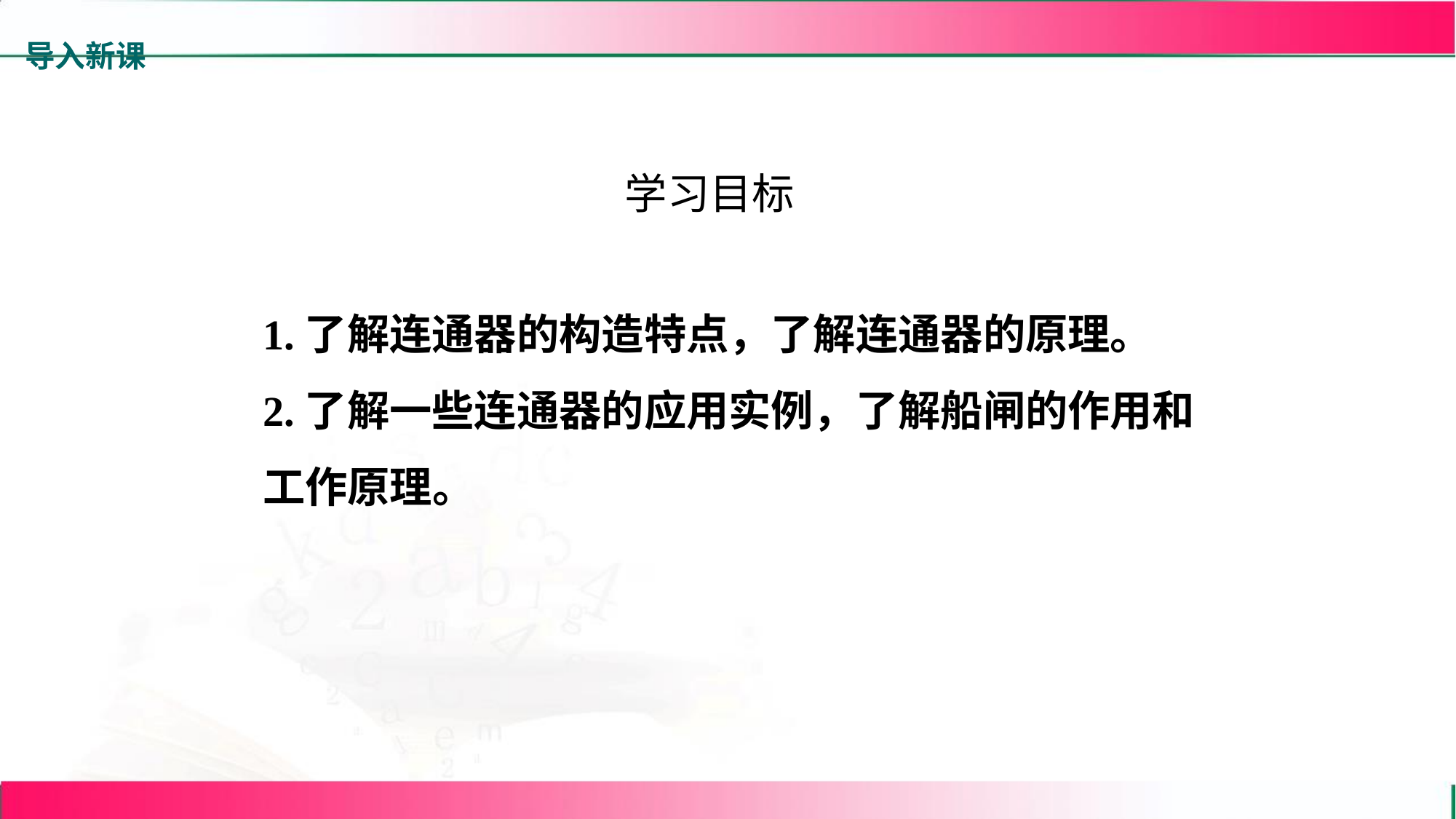

导入新课
学习目标
1.了解连通器的构造特点，了解连通器的原理。
2.了解一些连通器的应用实例，了解船闸的作用和工作原理。